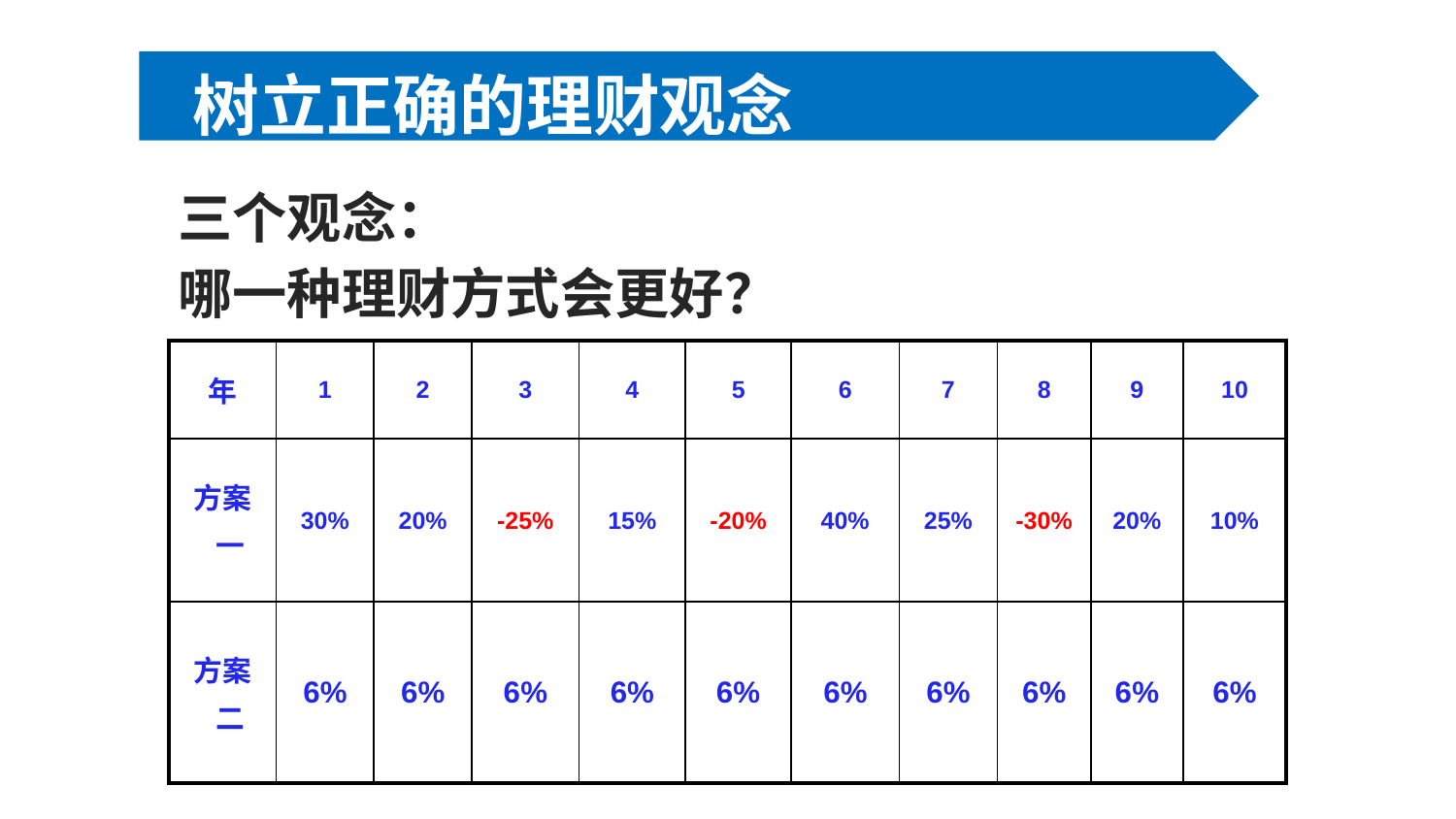

树立正确的理财观念

三个观念：
哪一种理财方式会更好？
| 年 | 1 | 2 | 3 | 4 | 5 | 6 | 7 | 8 | 9 | 10 |
| --- | --- | --- | --- | --- | --- | --- | --- | --- | --- | --- |
| 方案 一 | 30% | 20% | -25% | 15% | -20% | 40% | 25% | -30% | 20% | 10% |
| 方案 二 | 6% | 6% | 6% | 6% | 6% | 6% | 6% | 6% | 6% | 6% |